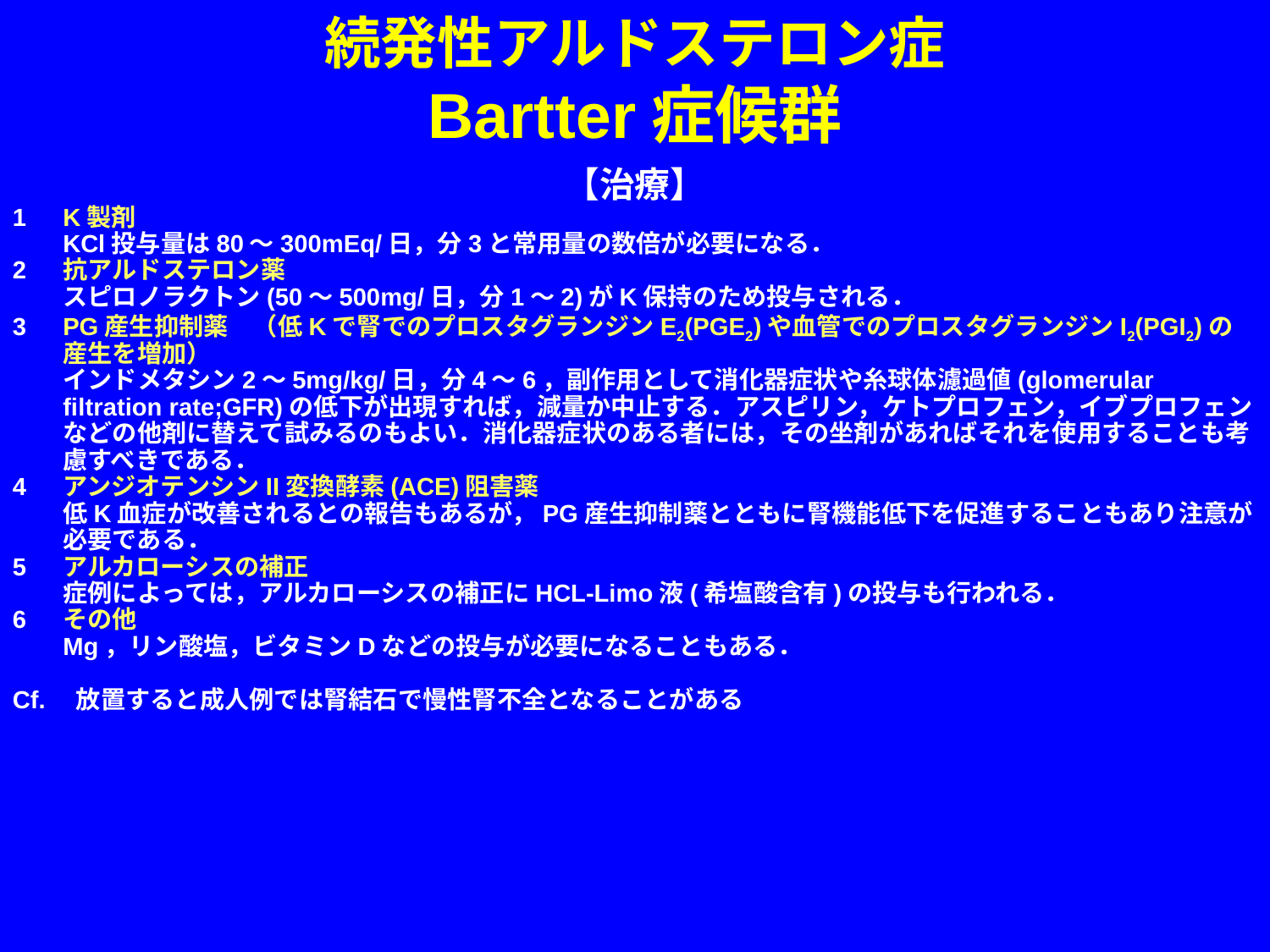

続発性アルドステロン症
Bartter症候群
【治療】
1	K製剤
	KCl投与量は80～300mEq/日，分3と常用量の数倍が必要になる．
2	抗アルドステロン薬
	スピロノラクトン(50～500mg/日，分1～2)がK保持のため投与される．
3	PG産生抑制薬　（低Kで腎でのプロスタグランジンE2(PGE2)や血管でのプロスタグランジンI2(PGI2)の産生を増加）
	インドメタシン2～5mg/kg/日，分4～6，副作用として消化器症状や糸球体濾過値(glomerular filtration rate;GFR)の低下が出現すれば，減量か中止する．アスピリン，ケトプロフェン，イブプロフェンなどの他剤に替えて試みるのもよい．消化器症状のある者には，その坐剤があればそれを使用することも考慮すべきである．
4	アンジオテンシンII変換酵素(ACE)阻害薬
	低K血症が改善されるとの報告もあるが，PG産生抑制薬とともに腎機能低下を促進することもあり注意が必要である．
5	アルカローシスの補正
	症例によっては，アルカローシスの補正にHCL-Limo液(希塩酸含有)の投与も行われる．
6	その他
	Mg，リン酸塩，ビタミンDなどの投与が必要になることもある．

Cf.　放置すると成人例では腎結石で慢性腎不全となることがある